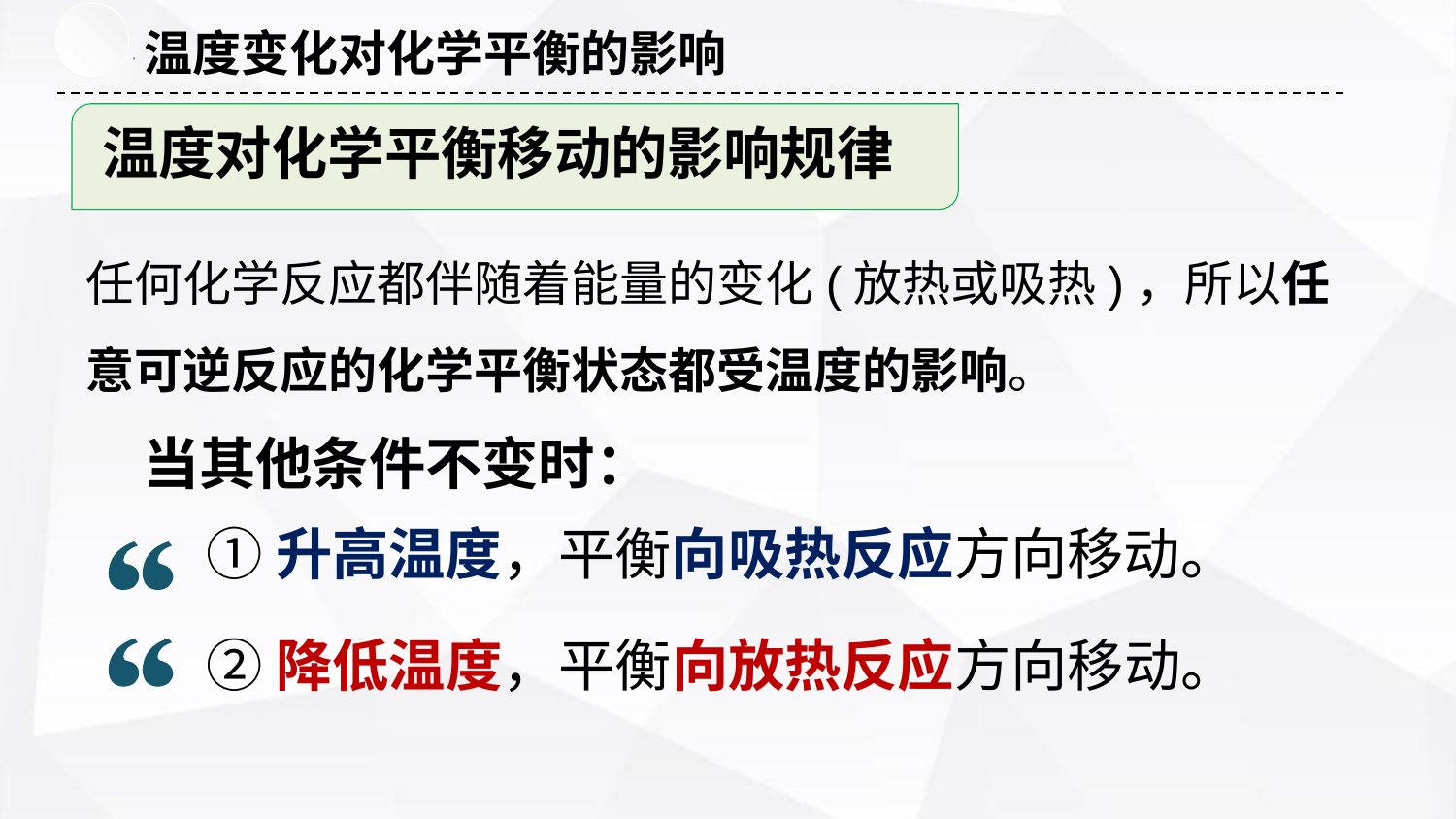

温度变化对化学平衡的影响

温度对化学平衡移动的影响规律
任何化学反应都伴随着能量的变化(放热或吸热)，所以任意可逆反应的化学平衡状态都受温度的影响。
当其他条件不变时：
①升高温度，平衡向吸热反应方向移动。

②降低温度，平衡向放热反应方向移动。